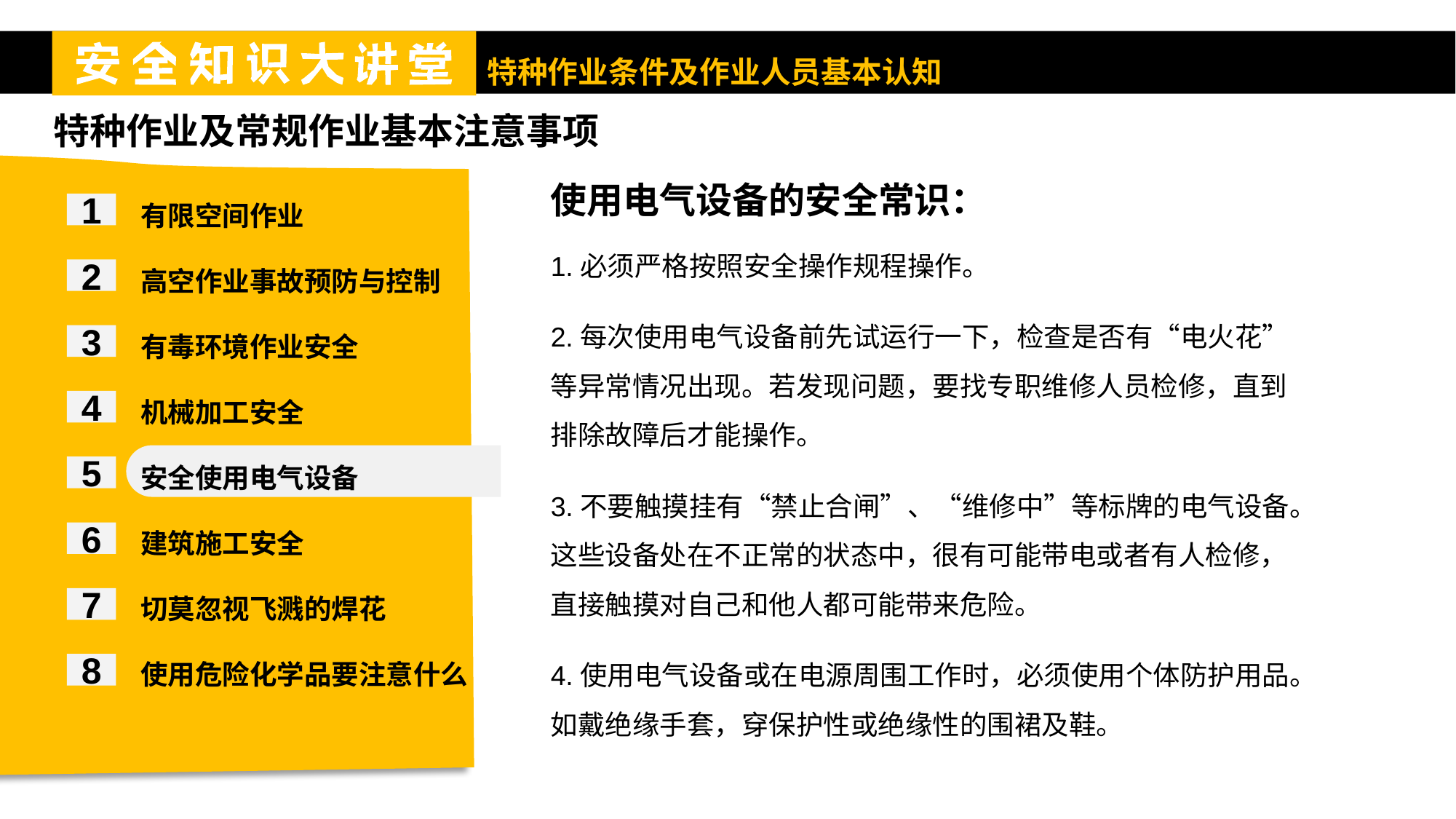

特种作业及常规作业基本注意事项
有限空间作业
高空作业事故预防与控制
有毒环境作业安全
机械加工安全
安全使用电气设备
建筑施工安全
切莫忽视飞溅的焊花
使用危险化学品要注意什么
使用电气设备的安全常识：
1
1.必须严格按照安全操作规程操作。

2.每次使用电气设备前先试运行一下，检查是否有“电火花”等异常情况出现。若发现问题，要找专职维修人员检修，直到排除故障后才能操作。

3.不要触摸挂有“禁止合闸”、“维修中”等标牌的电气设备。这些设备处在不正常的状态中，很有可能带电或者有人检修，直接触摸对自己和他人都可能带来危险。

4.使用电气设备或在电源周围工作时，必须使用个体防护用品。如戴绝缘手套，穿保护性或绝缘性的围裙及鞋。
2

3
4
5
6
7
8